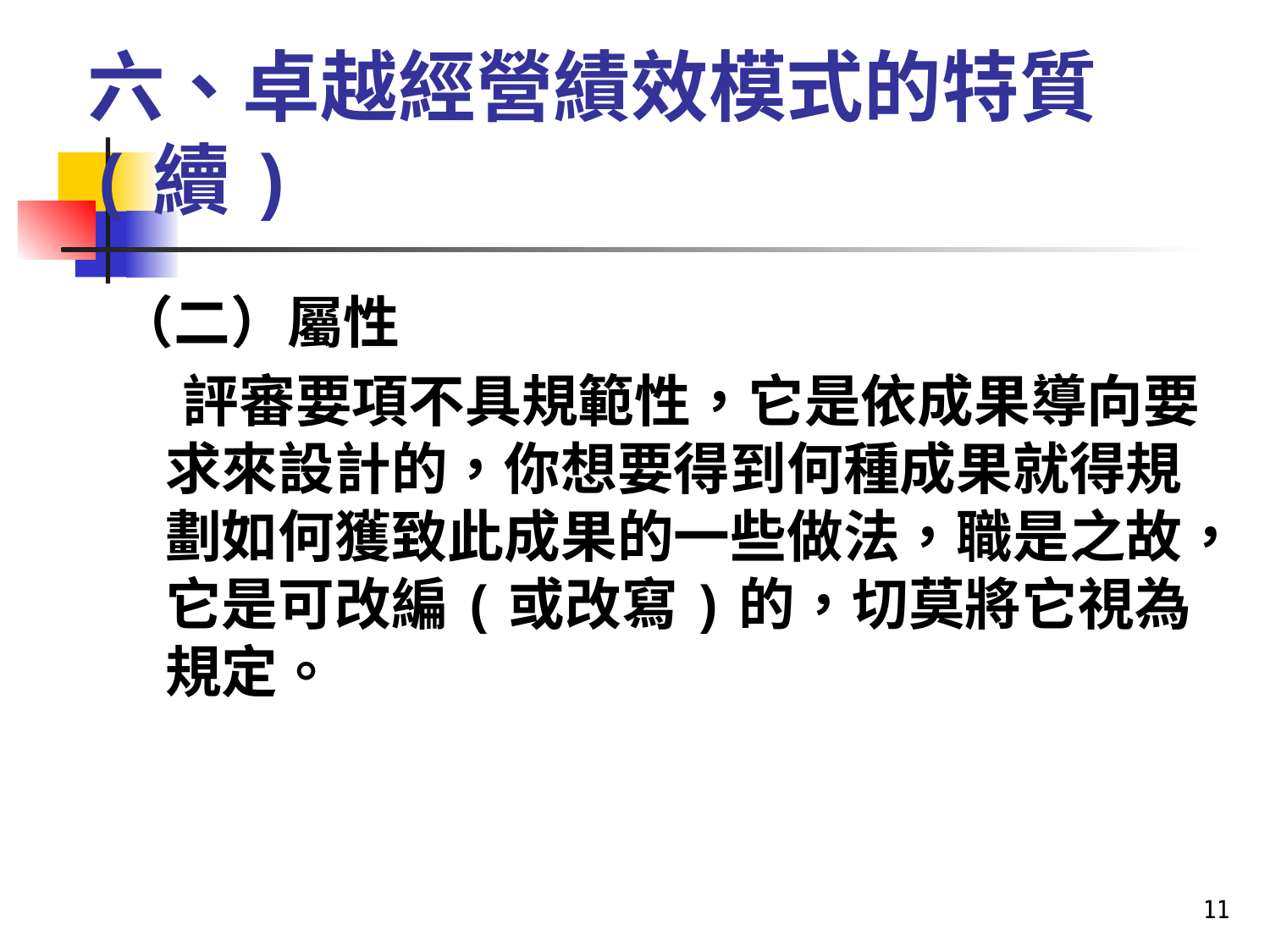

# 六、卓越經營績效模式的特質(續)
（二）屬性
    評審要項不具規範性，它是依成果導向要求來設計的，你想要得到何種成果就得規劃如何獲致此成果的一些做法，職是之故，它是可改編(或改寫)的，切莫將它視為規定。
11